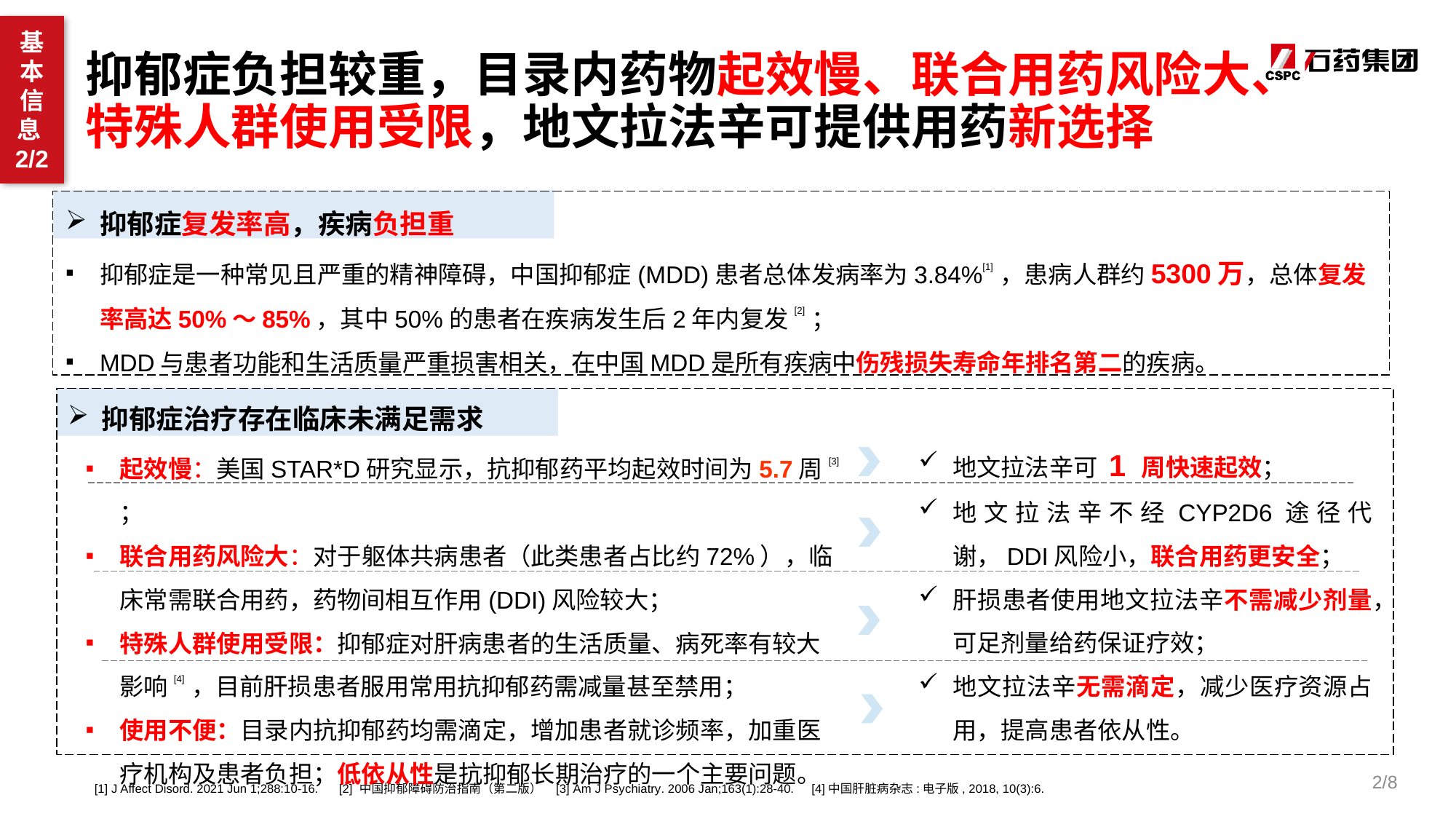

基本信息2/2
抑郁症负担较重，目录内药物起效慢、联合用药风险大、
特殊人群使用受限，地文拉法辛可提供用药新选择
抑郁症复发率高，疾病负担重
抑郁症是一种常见且严重的精神障碍，中国抑郁症(MDD)患者总体发病率为3.84%[1] ，患病人群约5300万，总体复发率高达50%～85%，其中50%的患者在疾病发生后2年内复发[2] ；
MDD与患者功能和生活质量严重损害相关，在中国MDD是所有疾病中伤残损失寿命年排名第二的疾病。

抑郁症治疗存在临床未满足需求

地文拉法辛可 1 周快速起效；
地文拉法辛不经CYP2D6途径代谢，DDI风险小，联合用药更安全；
肝损患者使用地文拉法辛不需减少剂量，可足剂量给药保证疗效；
地文拉法辛无需滴定，减少医疗资源占用，提高患者依从性。
起效慢：美国STAR*D研究显示，抗抑郁药平均起效时间为5.7周[3] ；
联合用药风险大：对于躯体共病患者（此类患者占比约72%），临床常需联合用药，药物间相互作用(DDI)风险较大；
特殊人群使用受限：抑郁症对肝病患者的生活质量、病死率有较大影响[4] ，目前肝损患者服用常用抗抑郁药需减量甚至禁用；
使用不便：目录内抗抑郁药均需滴定，增加患者就诊频率，加重医疗机构及患者负担；低依从性是抗抑郁长期治疗的一个主要问题。

2/8
[1] J Affect Disord. 2021 Jun 1;288:10-16.      [2] 中国抑郁障碍防治指南（第二版）    [3] Am J Psychiatry. 2006 Jan;163(1):28-40.     [4]中国肝脏病杂志:电子版, 2018, 10(3):6.